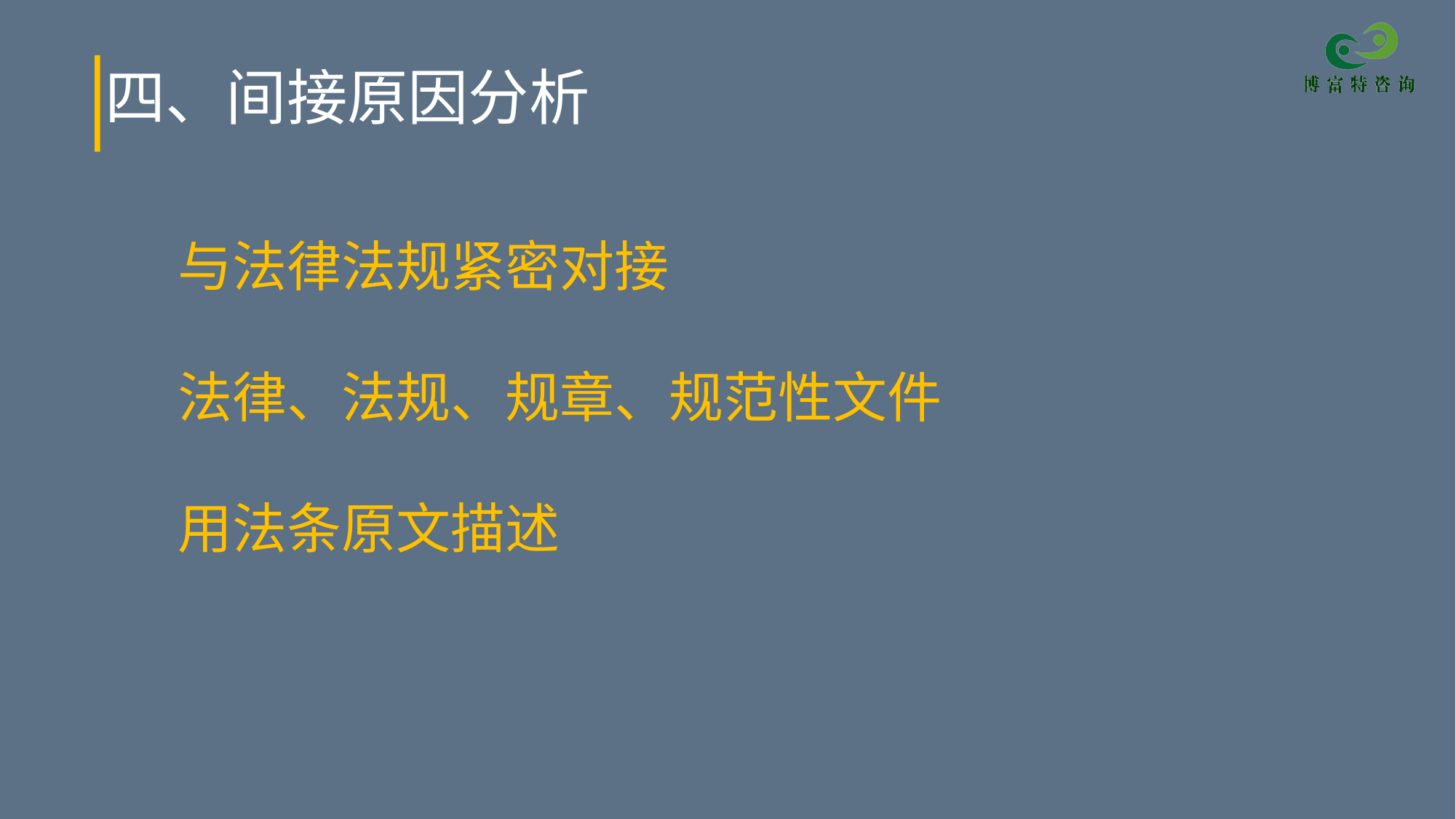

四、间接原因分析
与法律法规紧密对接

法律、法规、规章、规范性文件

用法条原文描述